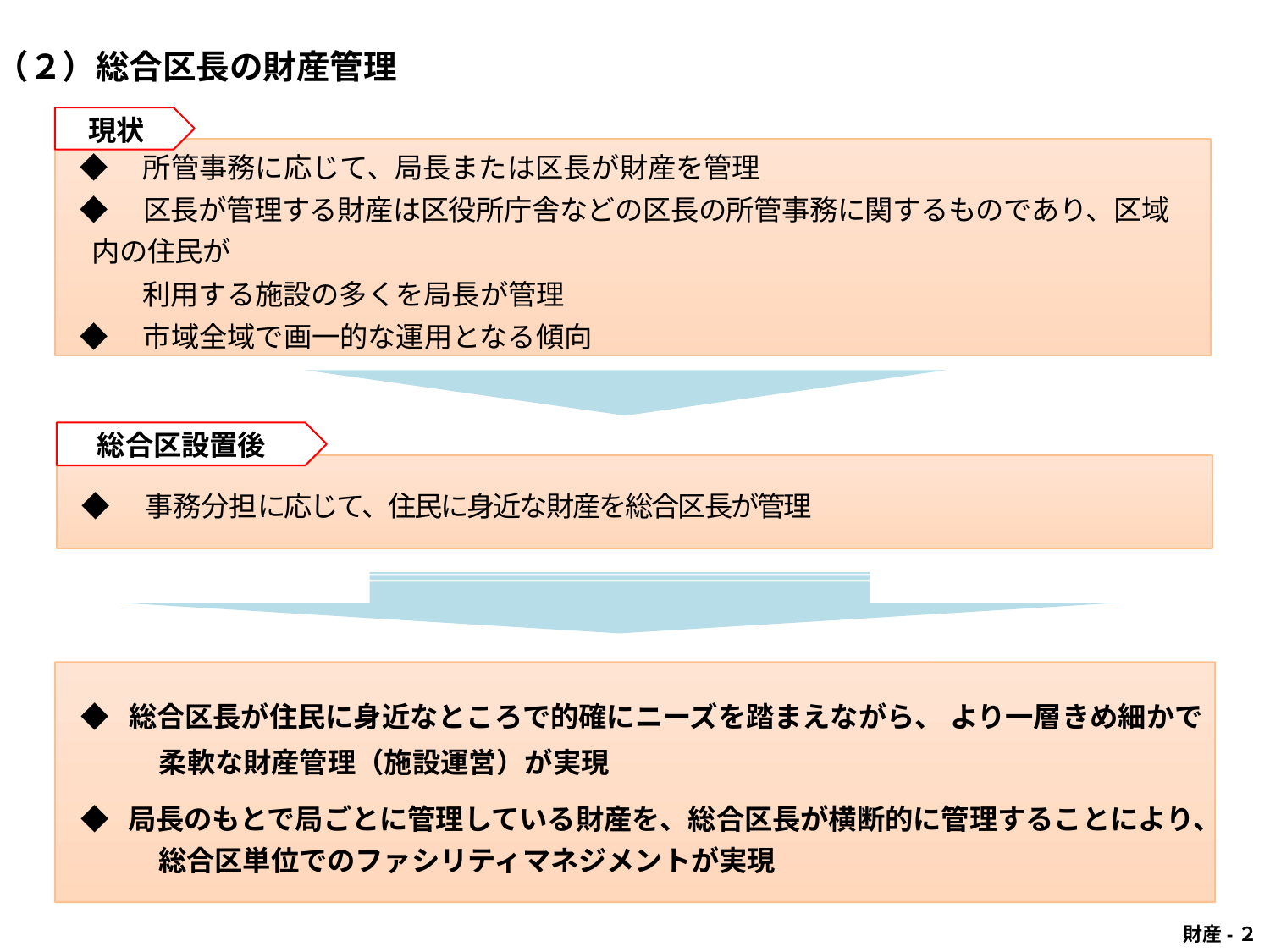

（２）総合区長の財産管理

  現状
  ◆　所管事務に応じて、局長または区長が財産を管理
  ◆　区長が管理する財産は区役所庁舎などの区長の所管事務に関するものであり、区域内の住民が
　  　 利用する施設の多くを局長が管理
  ◆　市域全域で画一的な運用となる傾向

　総合区設置後
  ◆　事務分担に応じて、住民に身近な財産を総合区長が管理
 ◆  総合区長が住民に身近なところで的確にニーズを踏まえながら、 より一層きめ細かで
　　　柔軟な財産管理（施設運営）が実現
 ◆  局長のもとで局ごとに管理している財産を、総合区長が横断的に管理することにより、
　　　総合区単位でのファシリティマネジメントが実現
 財産-２